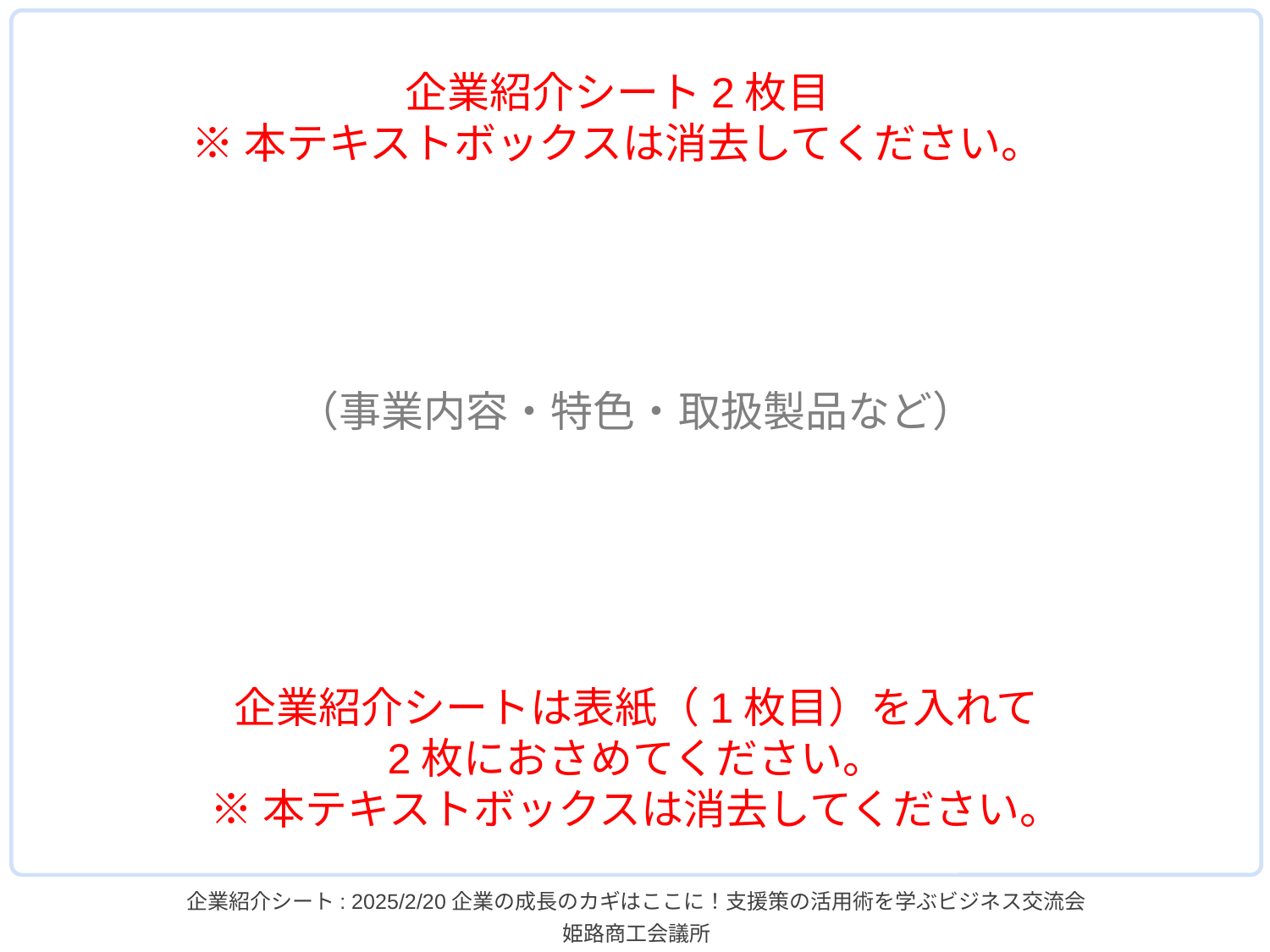

企業紹介シート2枚目
※本テキストボックスは消去してください。
（事業内容・特色・取扱製品など）
企業紹介シートは表紙（1枚目）を入れて
2枚におさめてください。
※本テキストボックスは消去してください。
企業紹介シート: 2025/2/20企業の成長のカギはここに！支援策の活用術を学ぶビジネス交流会
姫路商工会議所